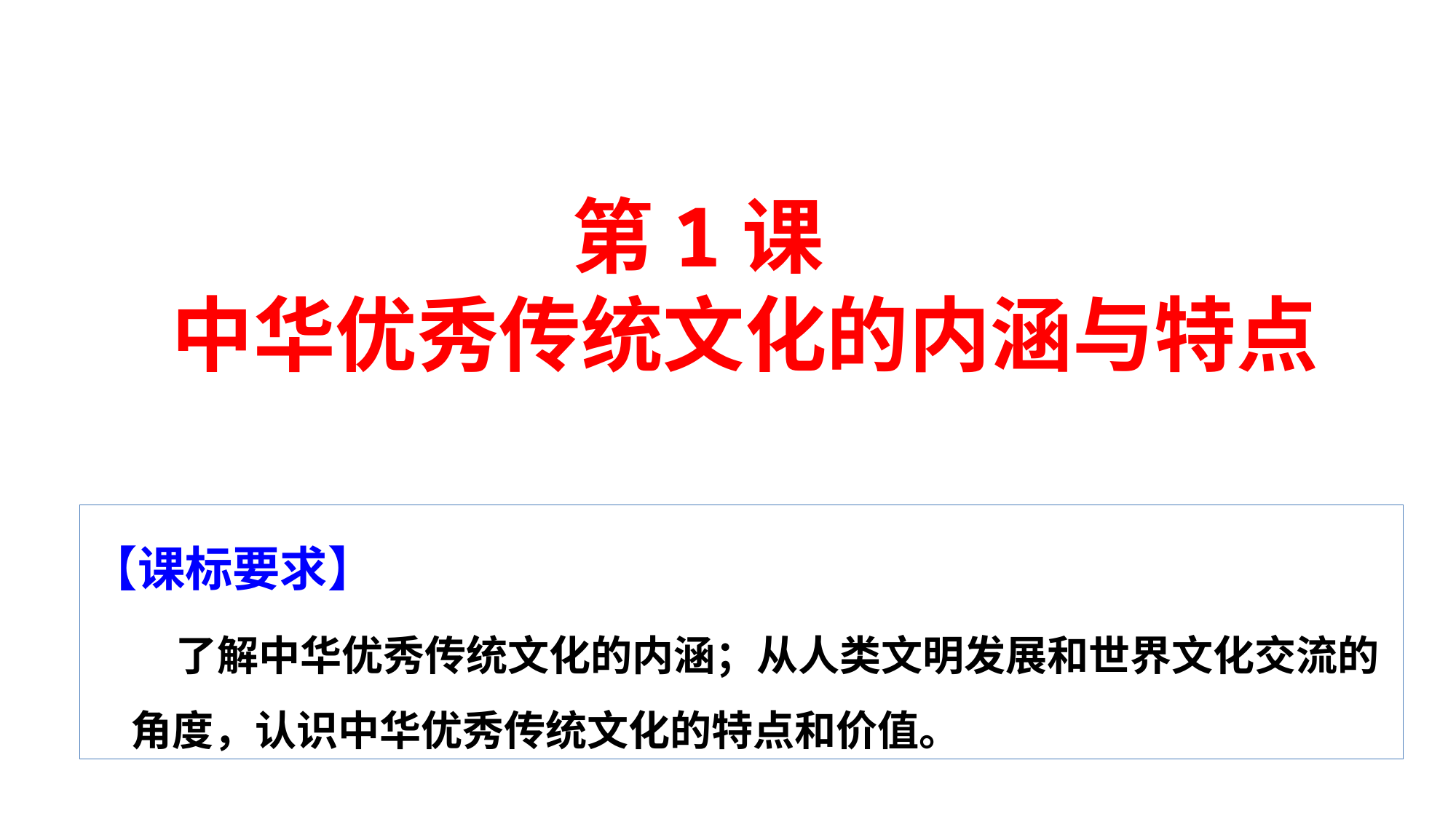

第1课
    中华优秀传统文化的内涵与特点
【课标要求】
        了解中华优秀传统文化的内涵；从人类文明发展和世界文化交流的角度，认识中华优秀传统文化的特点和价值。